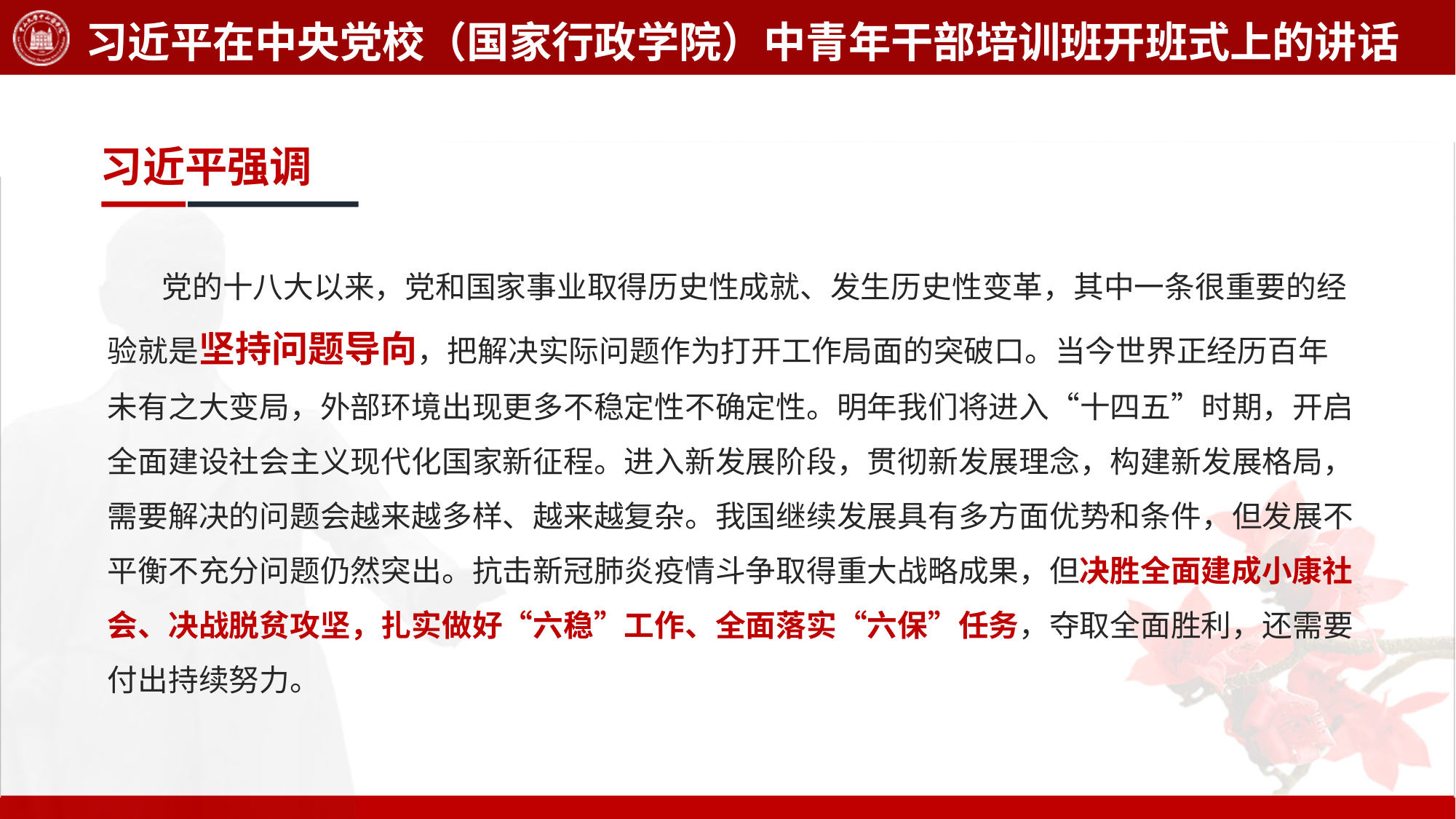

习近平在中央党校（国家行政学院）中青年干部培训班开班式上的讲话
习近平强调

       党的十八大以来，党和国家事业取得历史性成就、发生历史性变革，其中一条很重要的经验就是坚持问题导向，把解决实际问题作为打开工作局面的突破口。当今世界正经历百年未有之大变局，外部环境出现更多不稳定性不确定性。明年我们将进入“十四五”时期，开启全面建设社会主义现代化国家新征程。进入新发展阶段，贯彻新发展理念，构建新发展格局，需要解决的问题会越来越多样、越来越复杂。我国继续发展具有多方面优势和条件，但发展不平衡不充分问题仍然突出。抗击新冠肺炎疫情斗争取得重大战略成果，但决胜全面建成小康社会、决战脱贫攻坚，扎实做好“六稳”工作、全面落实“六保”任务，夺取全面胜利，还需要付出持续努力。